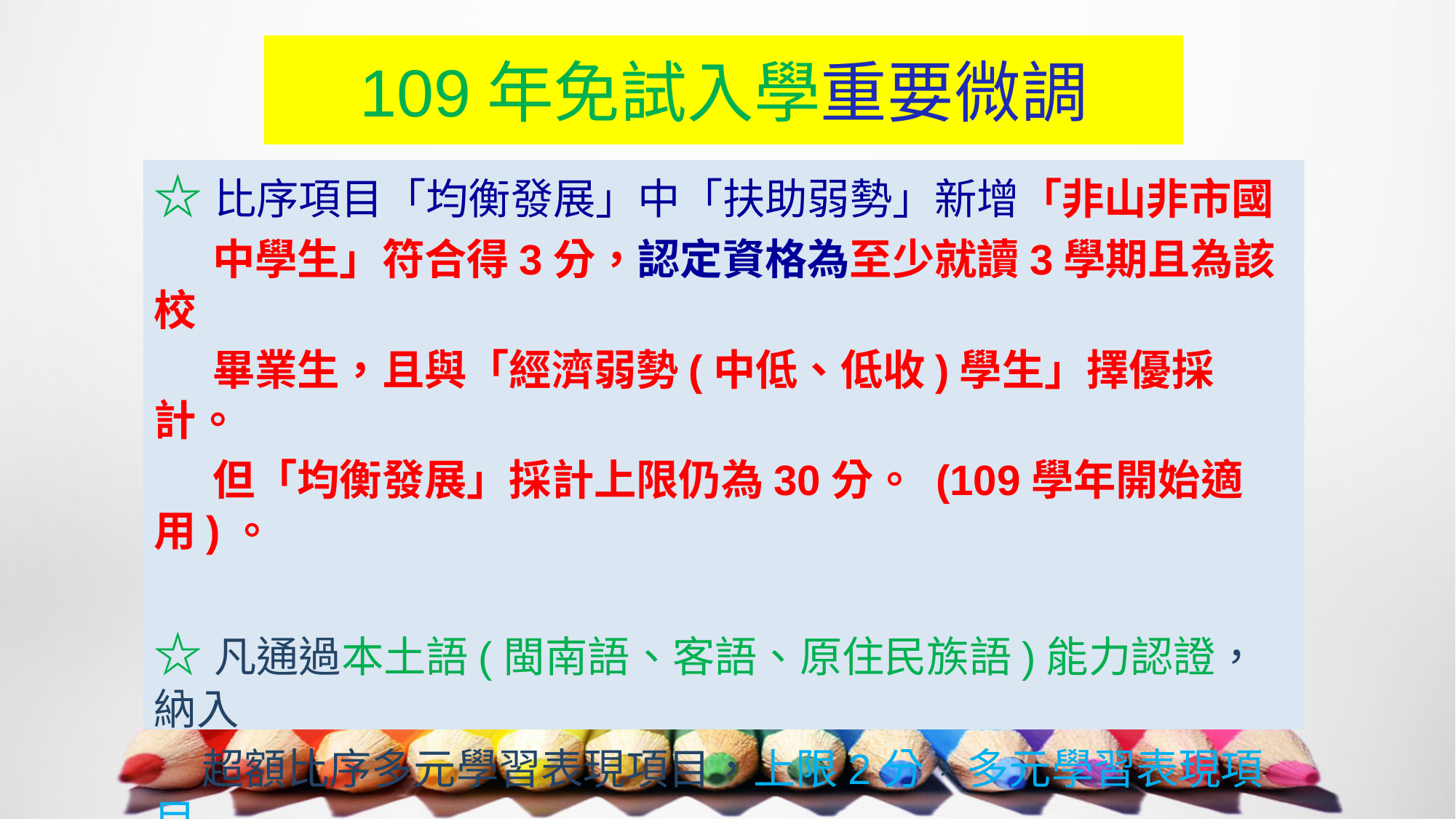

# 109年免試入學重要微調
☆比序項目「均衡發展」中「扶助弱勢」新增「非山非市國
     中學生」符合得3分，認定資格為至少就讀3學期且為該校
     畢業生，且與「經濟弱勢(中低、低收)學生」擇優採計。
     但「均衡發展」採計上限仍為30分。 (109學年開始適用)。

☆凡通過本土語(閩南語、客語、原住民族語)能力認證，納入
    超額比序多元學習表現項目，上限2分，多元學習表現項目
    總分由52分調整為54分，仍取上限40分。 (110學年開始
    108學年度國二學生適用)。